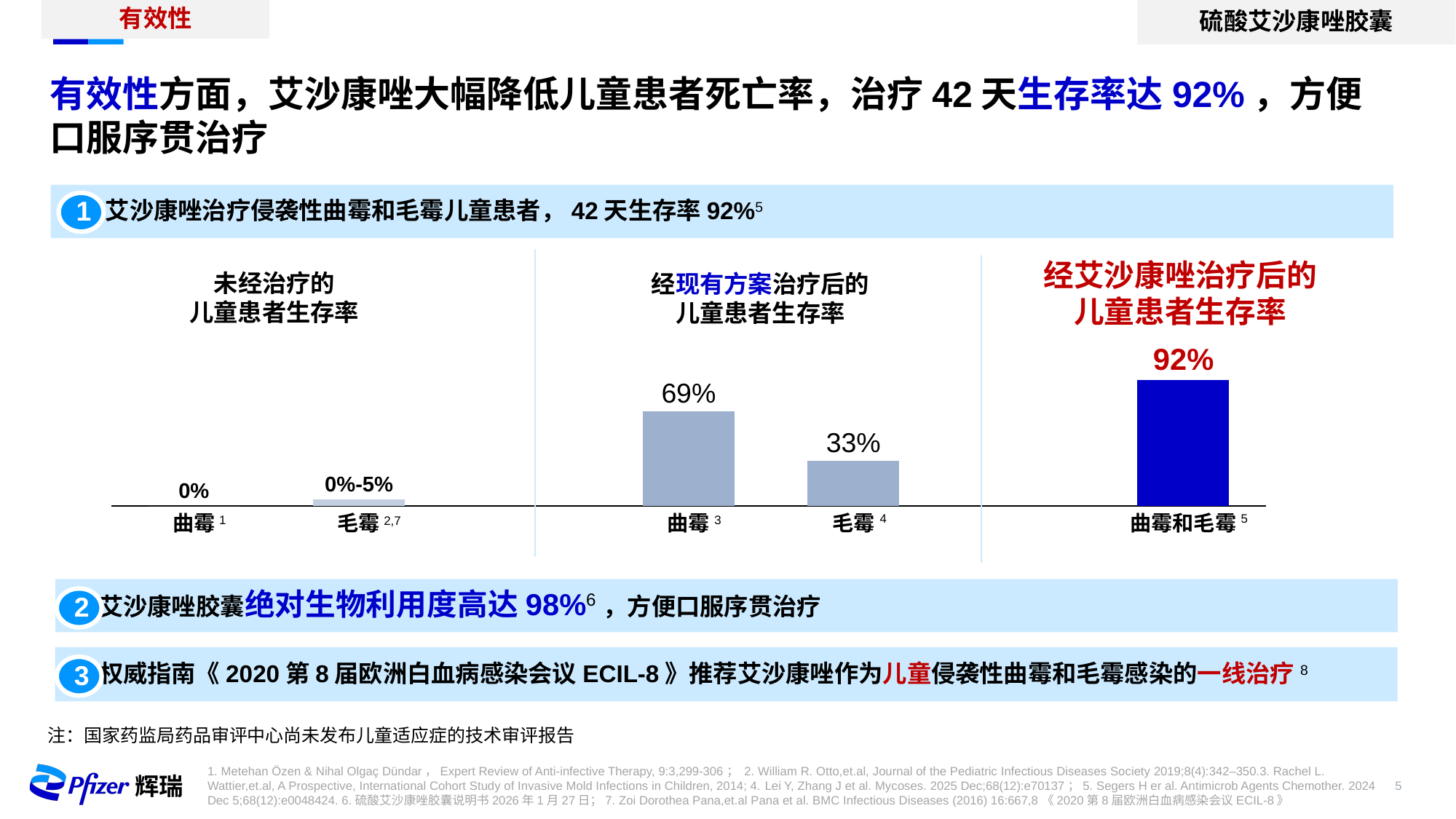

有效性
硫酸艾沙康唑胶囊
有效性方面，艾沙康唑大幅降低儿童患者死亡率，治疗42天生存率达92%，方便口服序贯治疗
        艾沙康唑治疗侵袭性曲霉和毛霉儿童患者，42天生存率92%5
1
经艾沙康唑治疗后的
儿童患者生存率
未经治疗的
儿童患者生存率
经现有方案治疗后的
儿童患者生存率
92%

### Chart

| Category |  |
|---|---|
69%
33%
0%-5%
0%
4
5
1
3
2,7
曲霉
毛霉
曲霉
毛霉
曲霉和毛霉
      艾沙康唑胶囊绝对生物利用度高达98%6，方便口服序贯治疗
2
      权威指南《2020第8届欧洲白血病感染会议ECIL-8》推荐艾沙康唑作为儿童侵袭性曲霉和毛霉感染的一线治疗8
3
注：国家药监局药品审评中心尚未发布儿童适应症的技术审评报告
1. Metehan Özen & Nihal Olgaç Dündar，Expert Review of Anti-infective Therapy, 9:3,299-306； 2. William R. Otto,et.al, Journal of the Pediatric Infectious Diseases Society 2019;8(4):342–350.3. Rachel L. Wattier,et.al, A Prospective, International Cohort Study of Invasive Mold Infections in Children, 2014; 4. Lei Y, Zhang J et al. Mycoses. 2025 Dec;68(12):e70137；5. Segers H er al. Antimicrob Agents Chemother. 2024 Dec 5;68(12):e0048424. 6.硫酸艾沙康唑胶囊说明书2026年1月27日；7. Zoi Dorothea Pana,et.al Pana et al. BMC Infectious Diseases (2016) 16:667,8《2020第8届欧洲白血病感染会议ECIL-8》